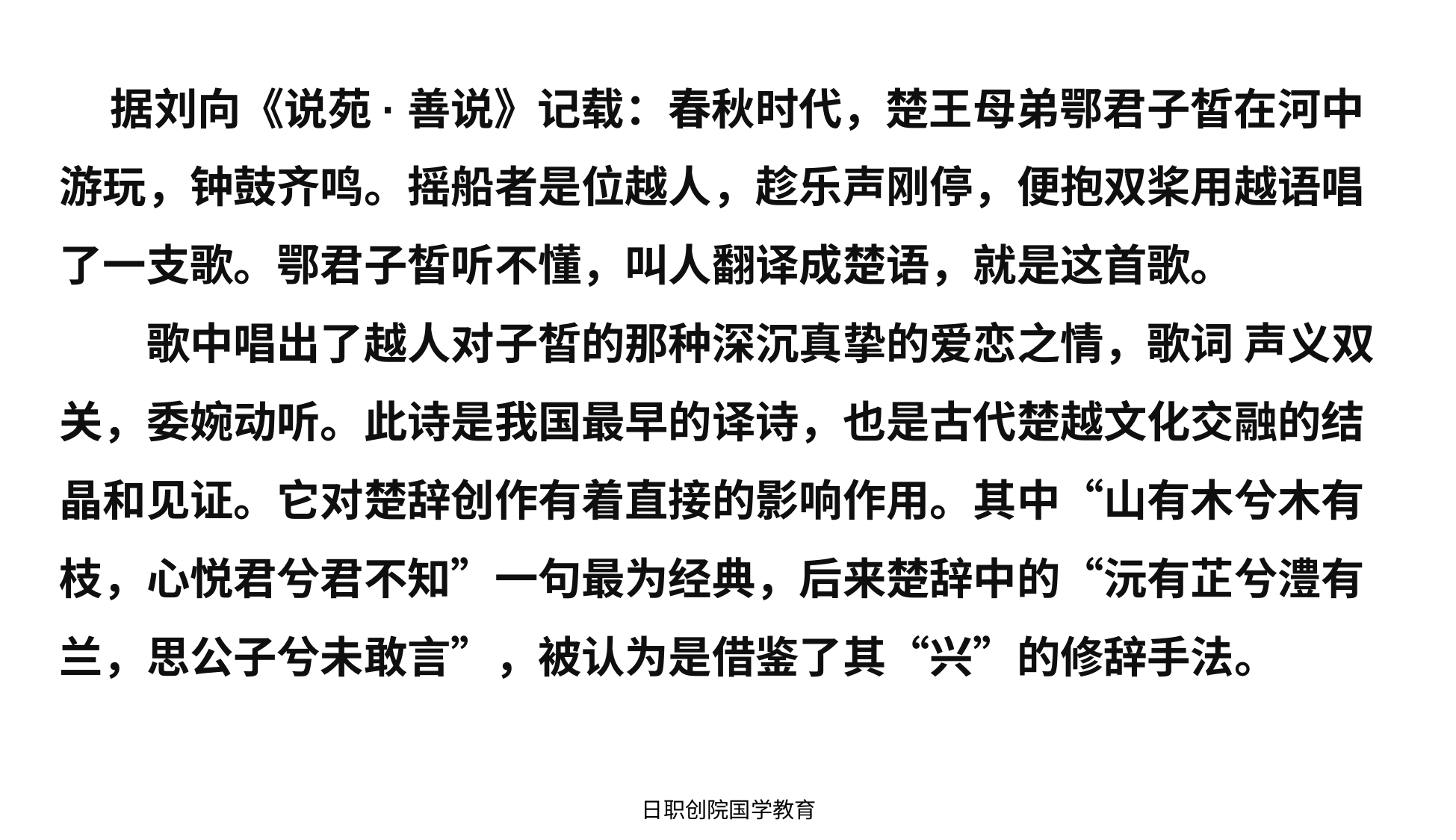

据刘向《说苑·善说》记载：春秋时代，楚王母弟鄂君子皙在河中游玩，钟鼓齐鸣。摇船者是位越人，趁乐声刚停，便抱双桨用越语唱了一支歌。鄂君子皙听不懂，叫人翻译成楚语，就是这首歌。
　　歌中唱出了越人对子皙的那种深沉真挚的爱恋之情，歌词 声义双关，委婉动听。此诗是我国最早的译诗，也是古代楚越文化交融的结晶和见证。它对楚辞创作有着直接的影响作用。其中“山有木兮木有枝，心悦君兮君不知”一句最为经典，后来楚辞中的“沅有芷兮澧有兰，思公子兮未敢言”，被认为是借鉴了其“兴”的修辞手法。
日职创院国学教育